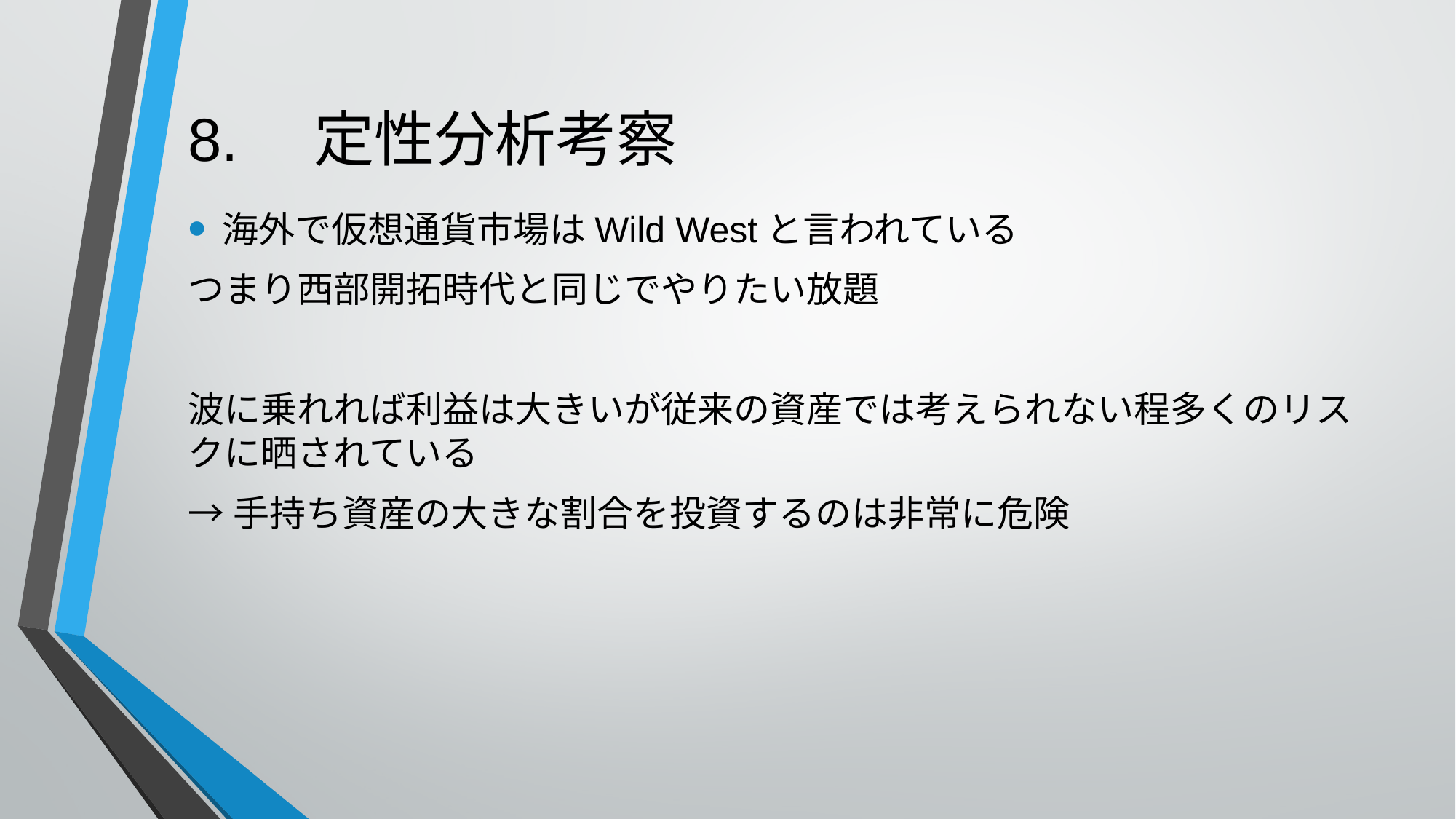

# 8.　定性分析考察
海外で仮想通貨市場はWild Westと言われている
つまり西部開拓時代と同じでやりたい放題

波に乗れれば利益は大きいが従来の資産では考えられない程多くのリスクに晒されている
→手持ち資産の大きな割合を投資するのは非常に危険